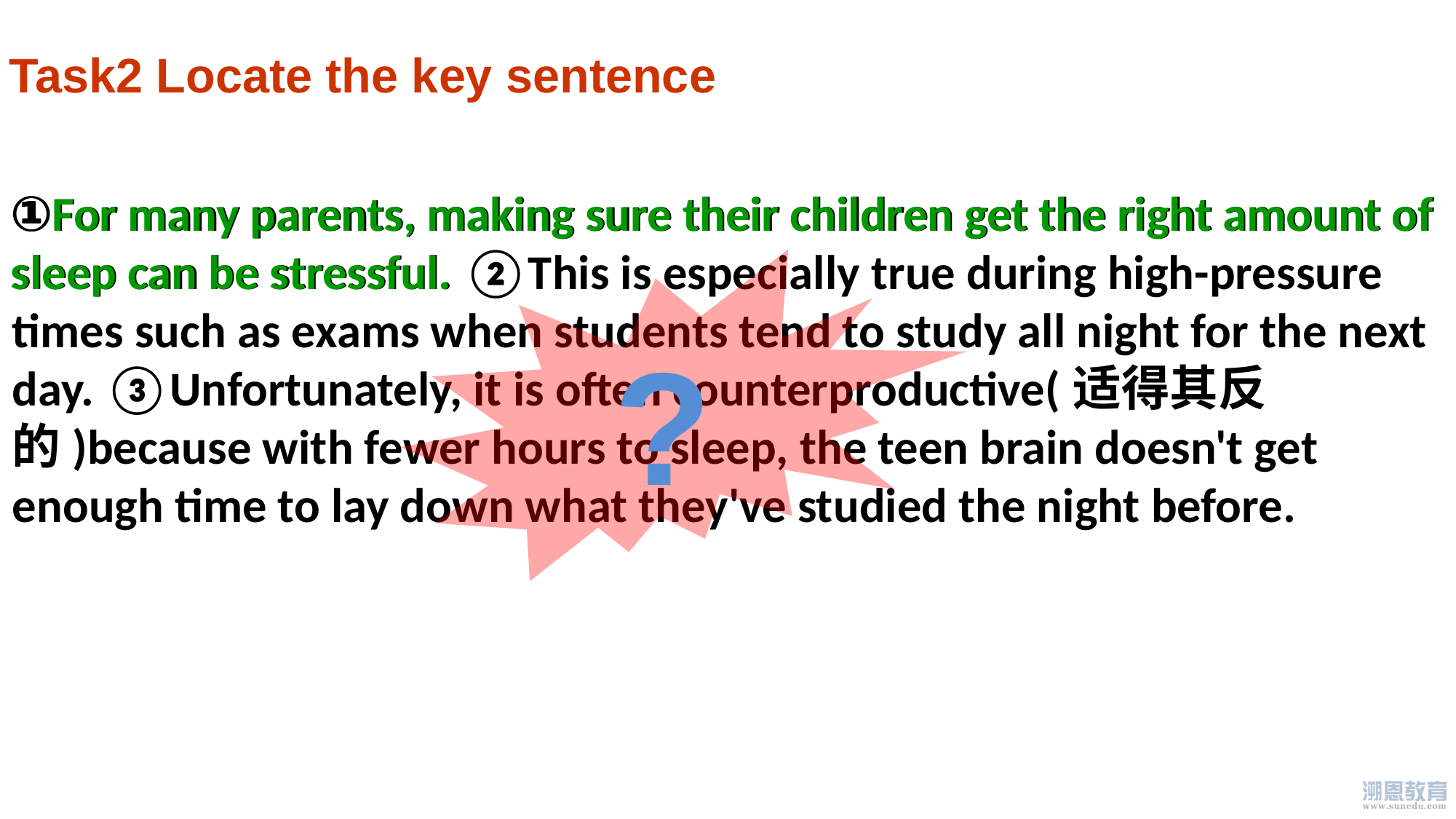

Task2 Locate the key sentence
①For many parents, making sure their children get the right amount of sleep can be stressful.
①For many parents, making sure their children get the right amount of sleep can be stressful. ②This is especially true during high-pressure times such as exams when students tend to study all night for the next day. ③Unfortunately, it is often counterproductive(适得其反的)because with fewer hours to sleep, the teen brain doesn't get enough time to lay down what they've studied the night before.

?